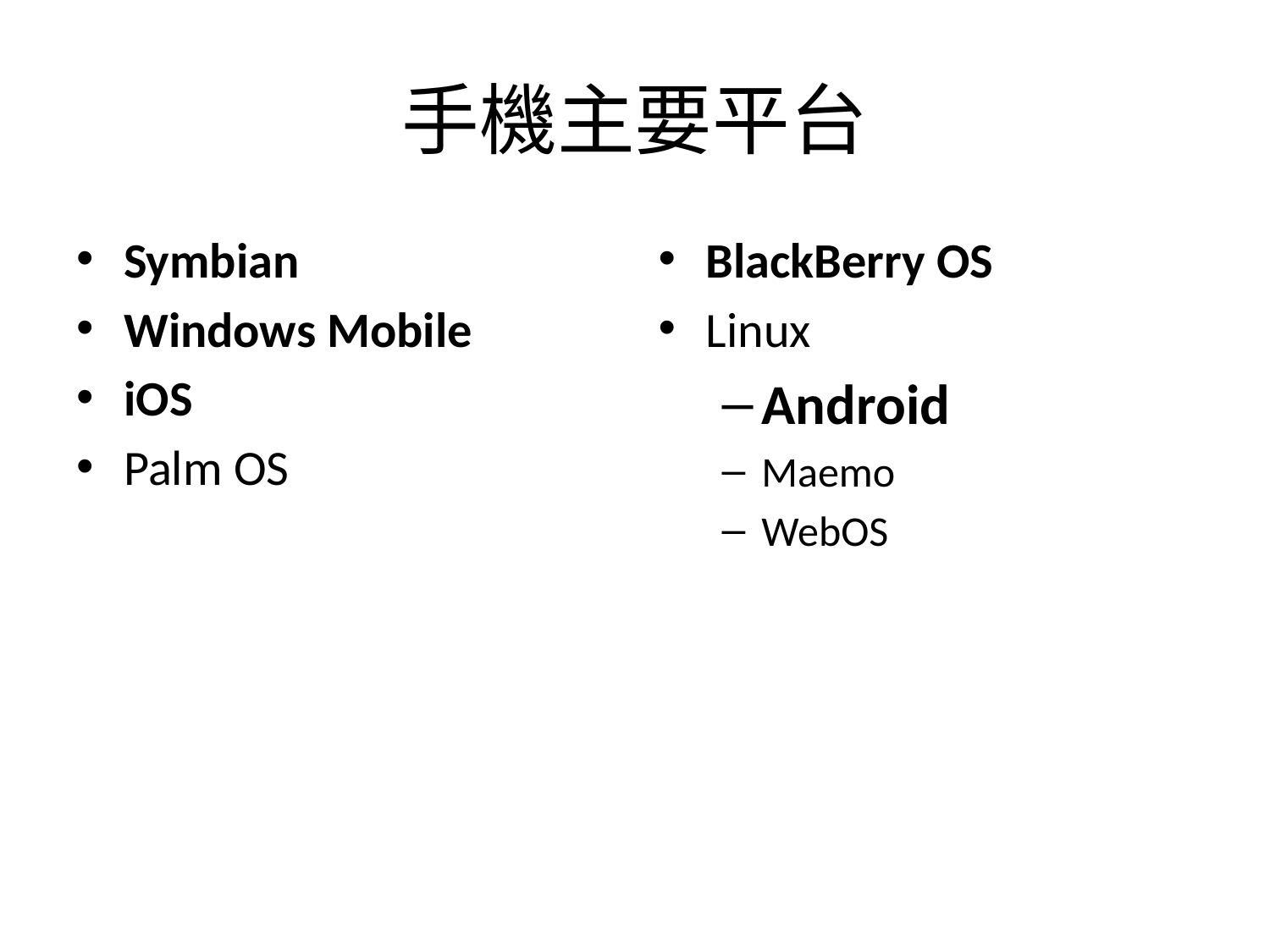

# 手機主要平台
Symbian
Windows Mobile
iOS
Palm OS

BlackBerry OS
Linux
Android
Maemo
WebOS